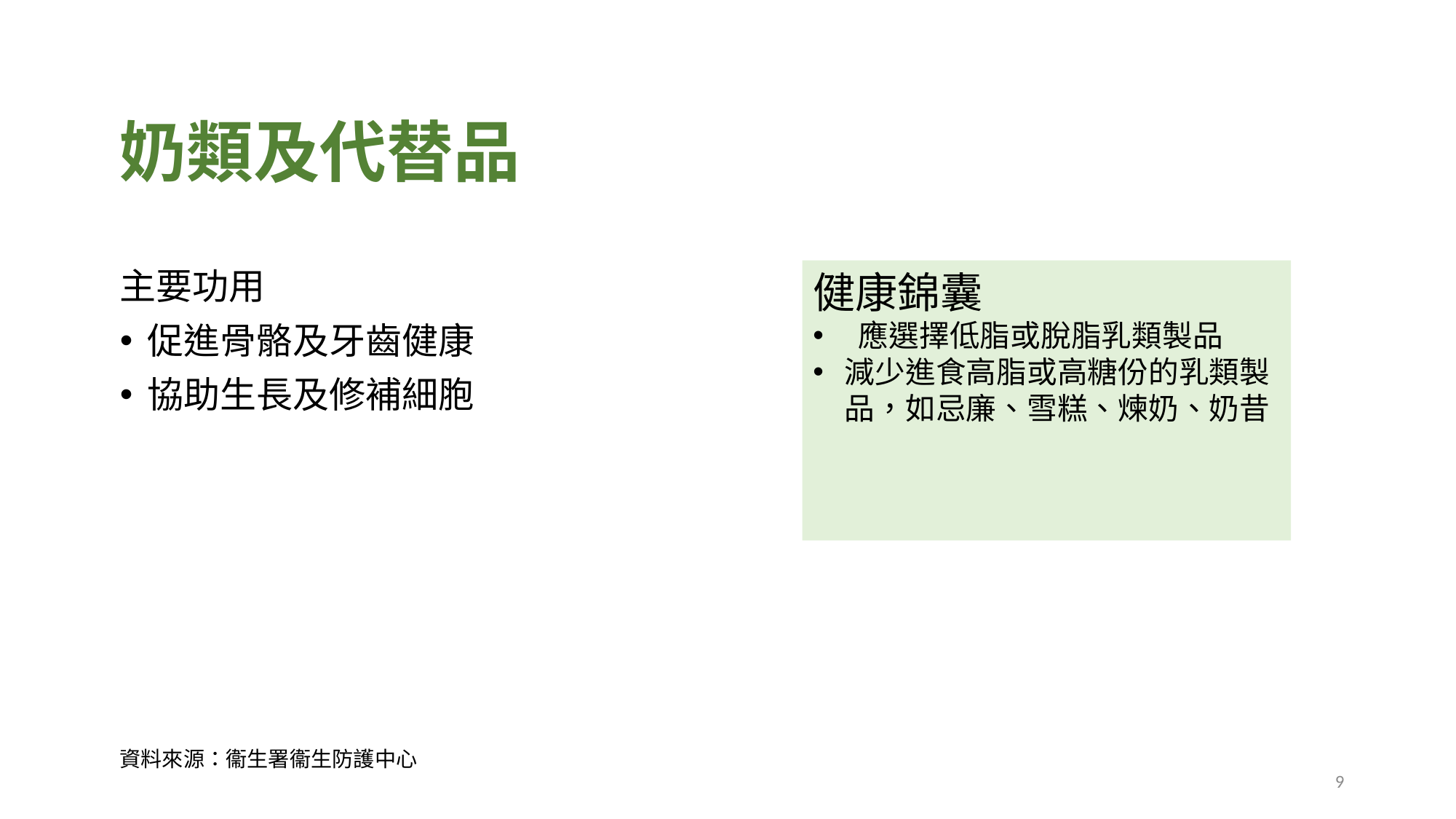

# 奶類及代替品
健康錦囊
 應選擇低脂或脫脂乳類製品
減少進食高脂或高糖份的乳類製品，如忌廉、雪糕、煉奶、奶昔

主要功用
促進骨骼及牙齒健康
協助生長及修補細胞

資料來源：衞生署衞生防護中心
9